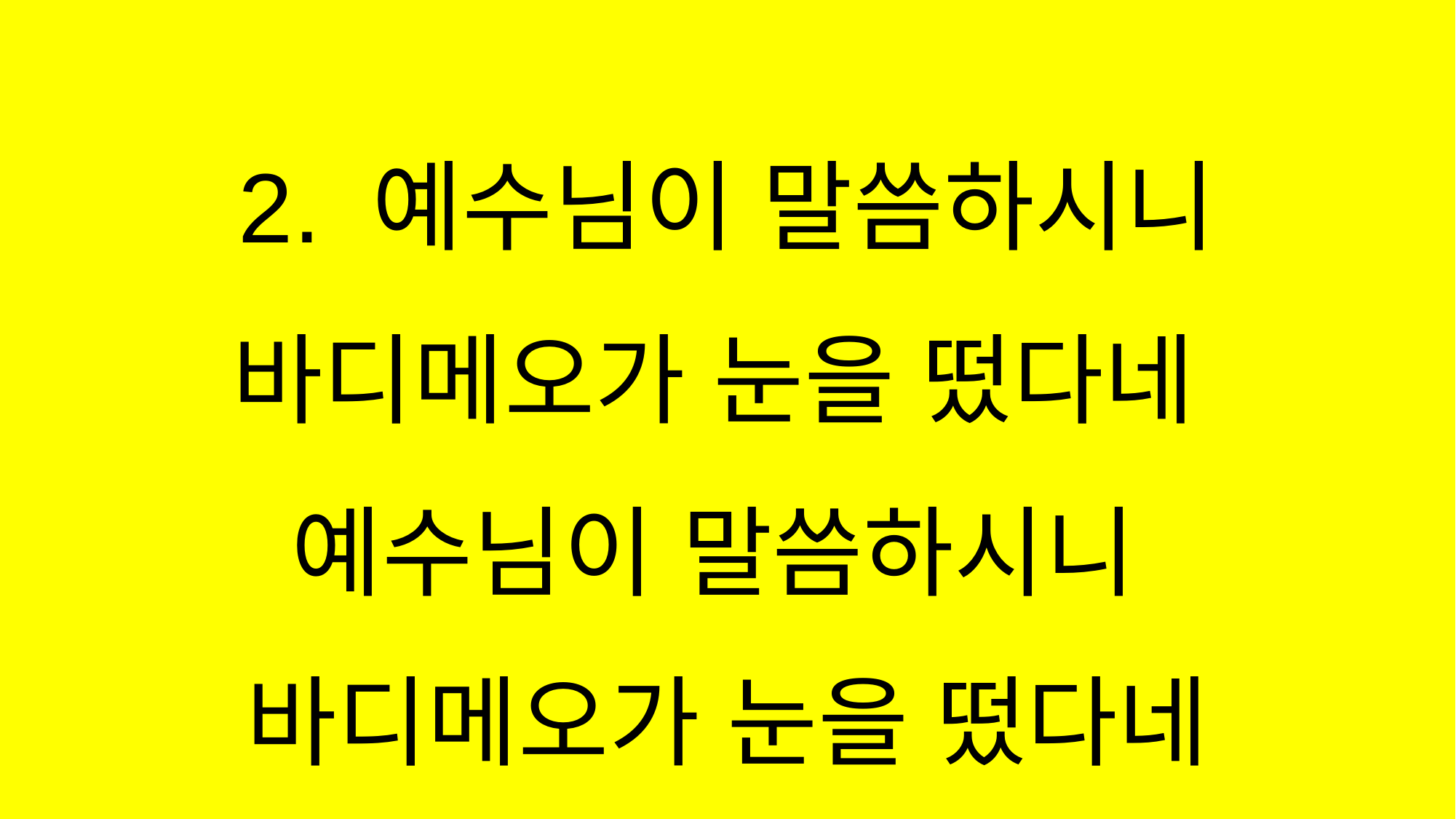

#
2. 예수님이 말씀하시니

바디메오가 눈을 떴다네

예수님이 말씀하시니

바디메오가 눈을 떴다네